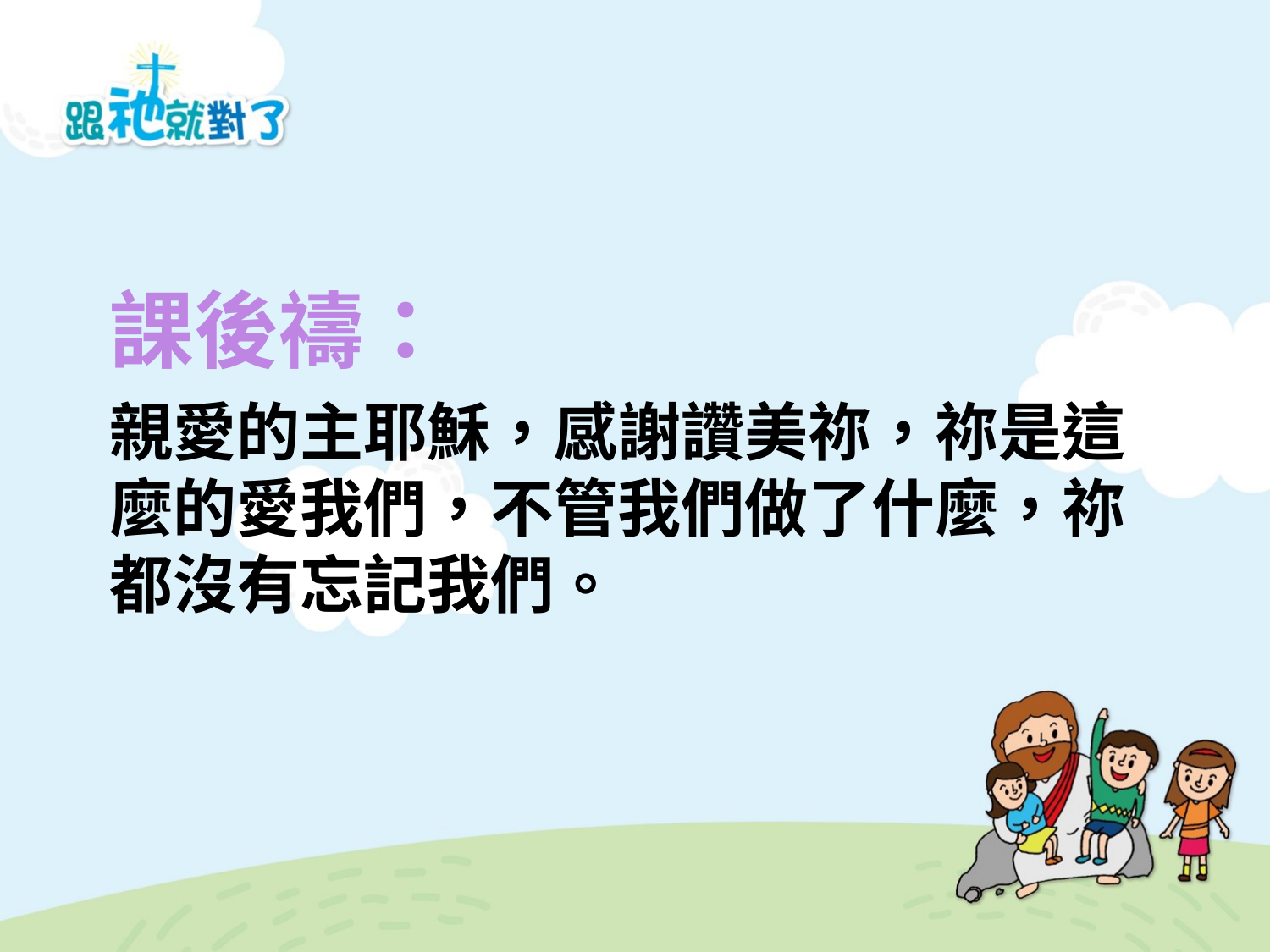

課後禱：
親愛的主耶穌，感謝讚美祢，祢是這麼的愛我們，不管我們做了什麼，祢都沒有忘記我們。